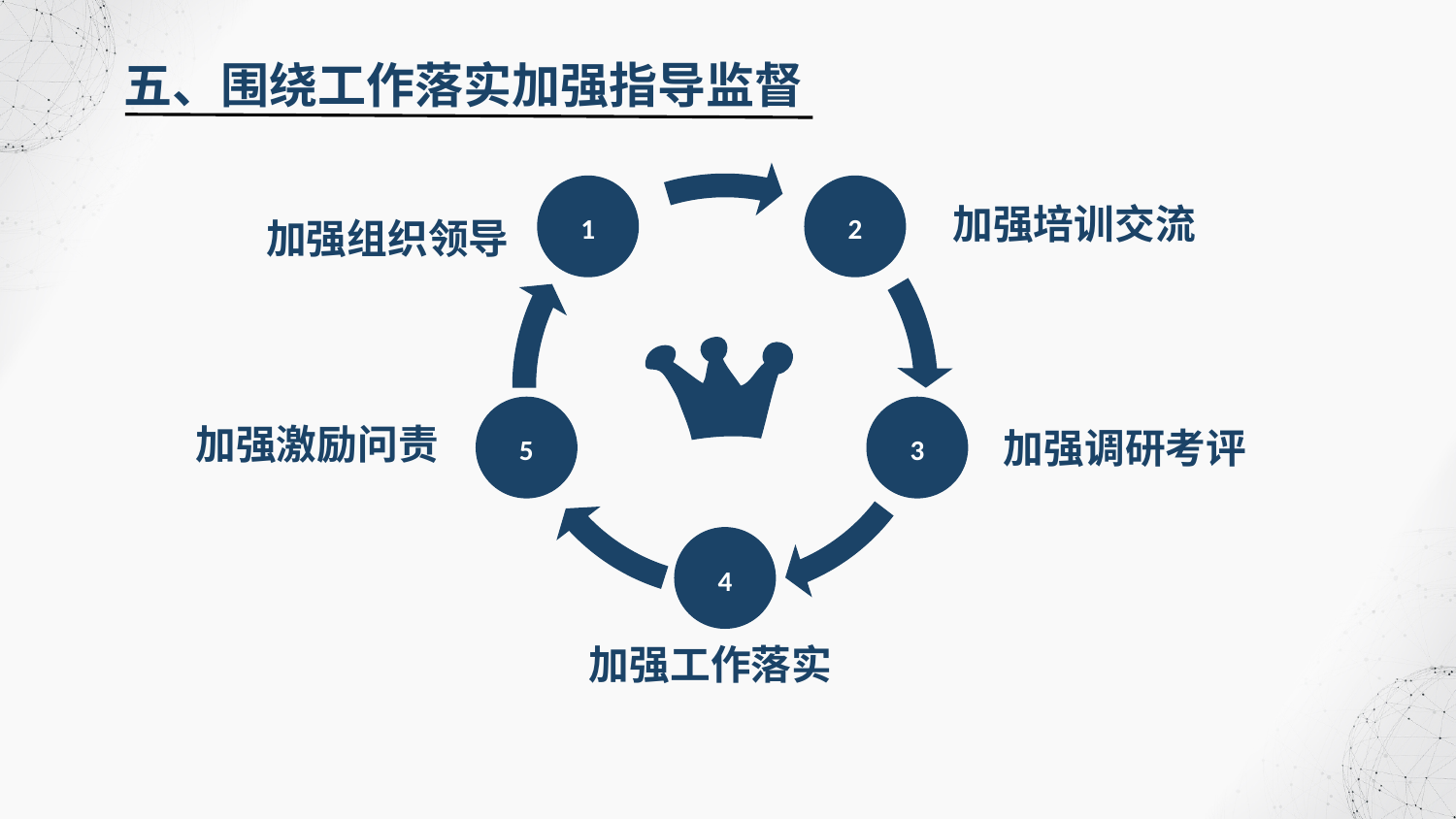

五、围绕工作落实加强指导监督

1

2
加强培训交流
加强组织领导

5

3
加强激励问责
加强调研考评

4
加强工作落实